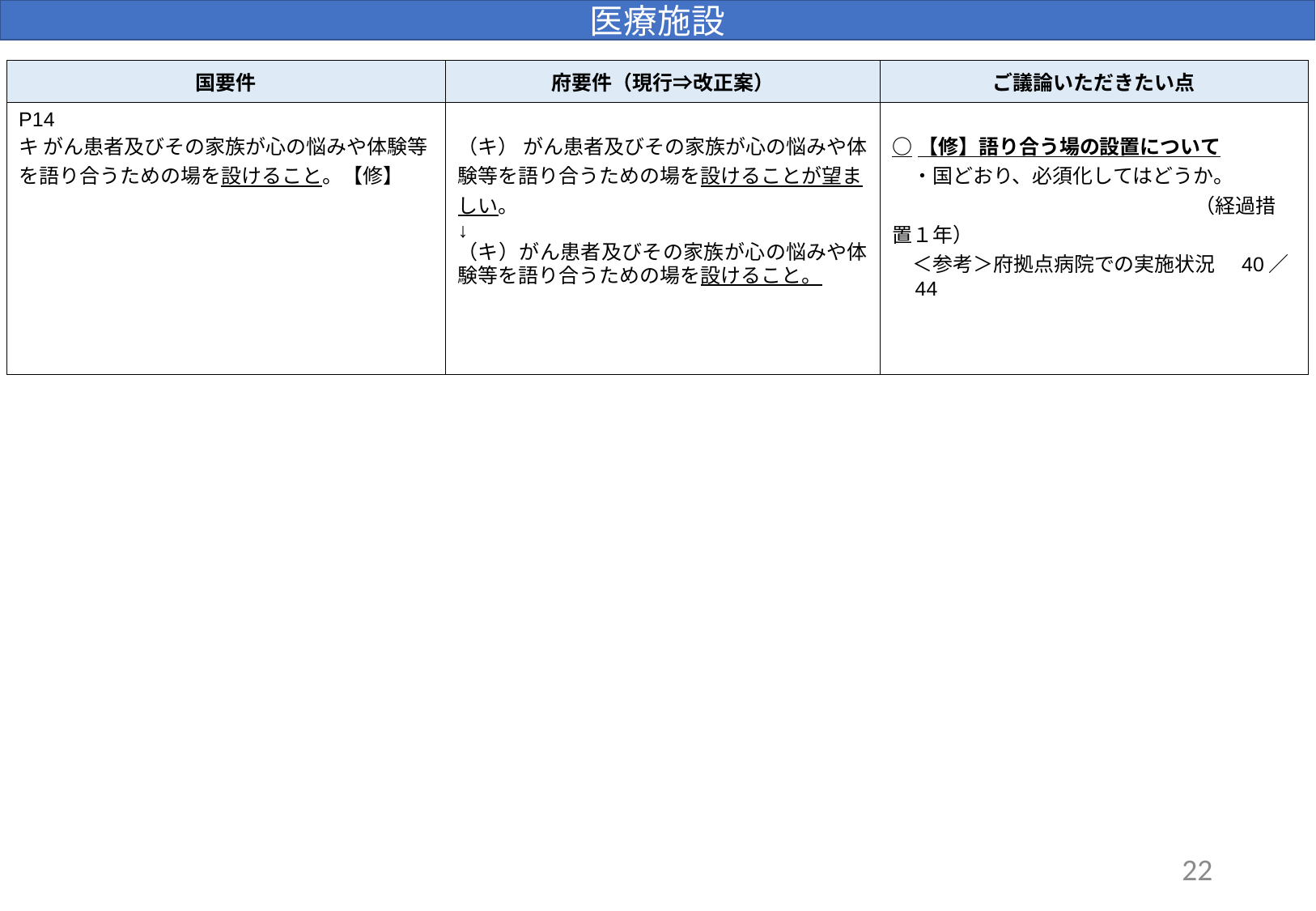

医療施設
| 国要件 | 府要件（現行⇒改正案） | ご議論いただきたい点 |
| --- | --- | --- |
| P14 キ がん患者及びその家族が心の悩みや体験等を語り合うための場を設けること。【修】 | （キ） がん患者及びその家族が心の悩みや体験等を語り合うための場を設けることが望ましい。 ↓ （キ）がん患者及びその家族が心の悩みや体験等を語り合うための場を設けること。 | ○【修】語り合う場の設置について 　・国どおり、必須化してはどうか。 　　　　　　　　　　　　　　　（経過措置１年） 　＜参考＞府拠点病院での実施状況　40／44 |
22